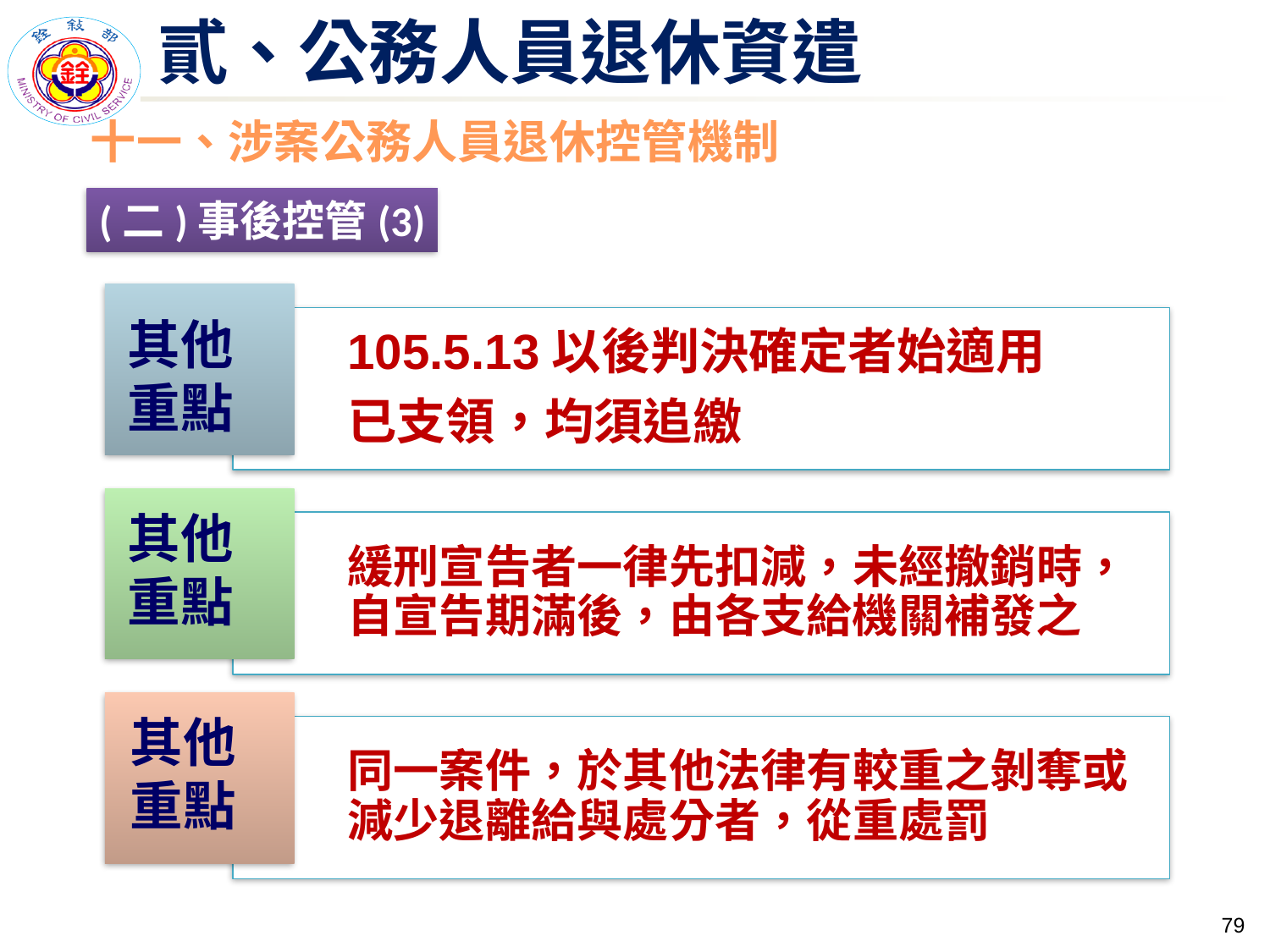

# 貳、公務人員退休資遣
十一、涉案公務人員退休控管機制
(二)事後控管(3)

105.5.13以後判決確定者始適用
已支領，均須追繳

緩刑宣告者一律先扣減，未經撤銷時，自宣告期滿後，由各支給機關補發之

同一案件，於其他法律有較重之剝奪或減少退離給與處分者，從重處罰
其他重點
其他重點
其他重點

79